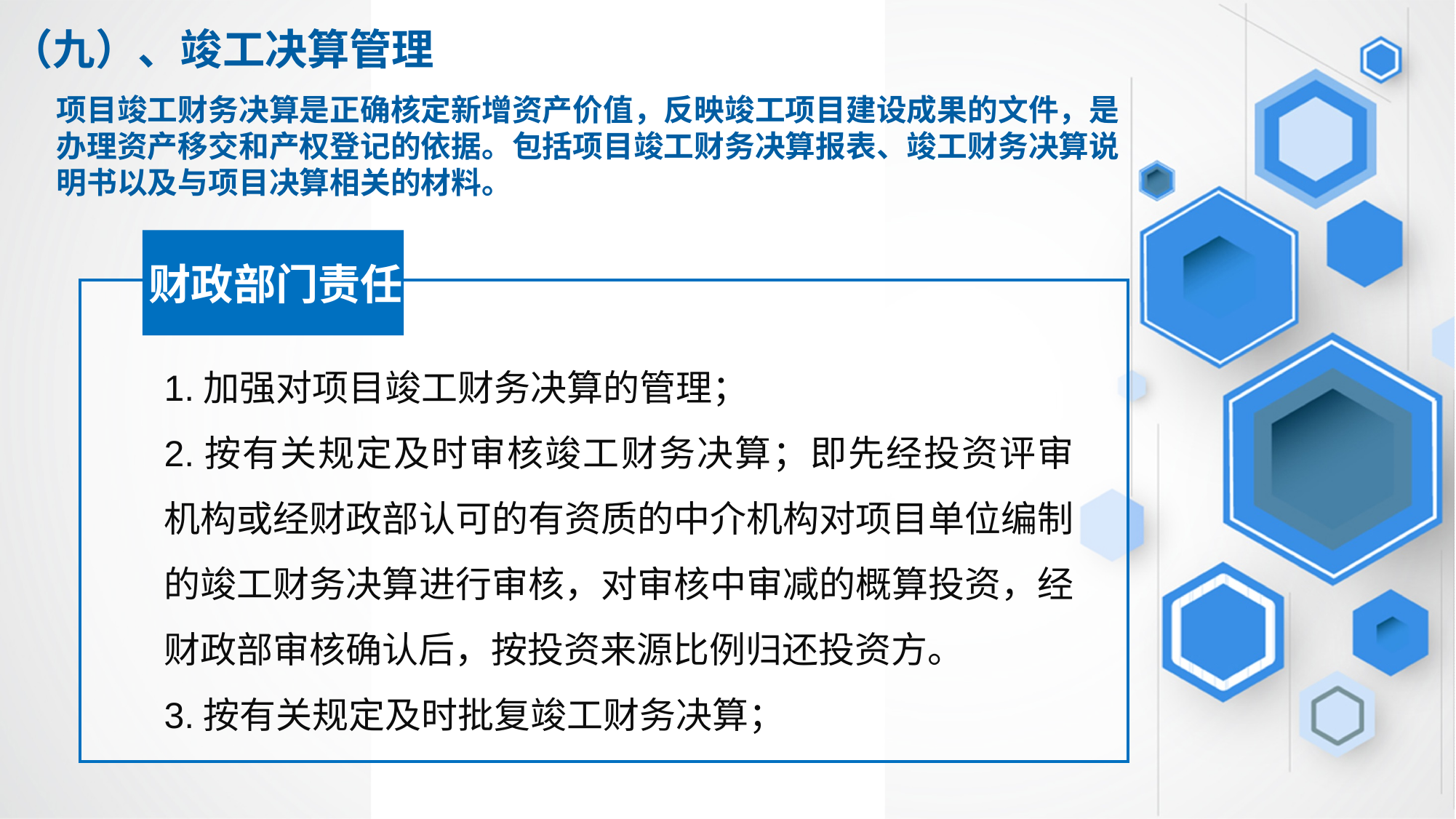

（九）、竣工决算管理
项目竣工财务决算是正确核定新增资产价值，反映竣工项目建设成果的文件，是办理资产移交和产权登记的依据。包括项目竣工财务决算报表、竣工财务决算说明书以及与项目决算相关的材料。

财政部门责任

1.加强对项目竣工财务决算的管理；
2.按有关规定及时审核竣工财务决算；即先经投资评审机构或经财政部认可的有资质的中介机构对项目单位编制的竣工财务决算进行审核，对审核中审减的概算投资，经财政部审核确认后，按投资来源比例归还投资方。
3.按有关规定及时批复竣工财务决算；